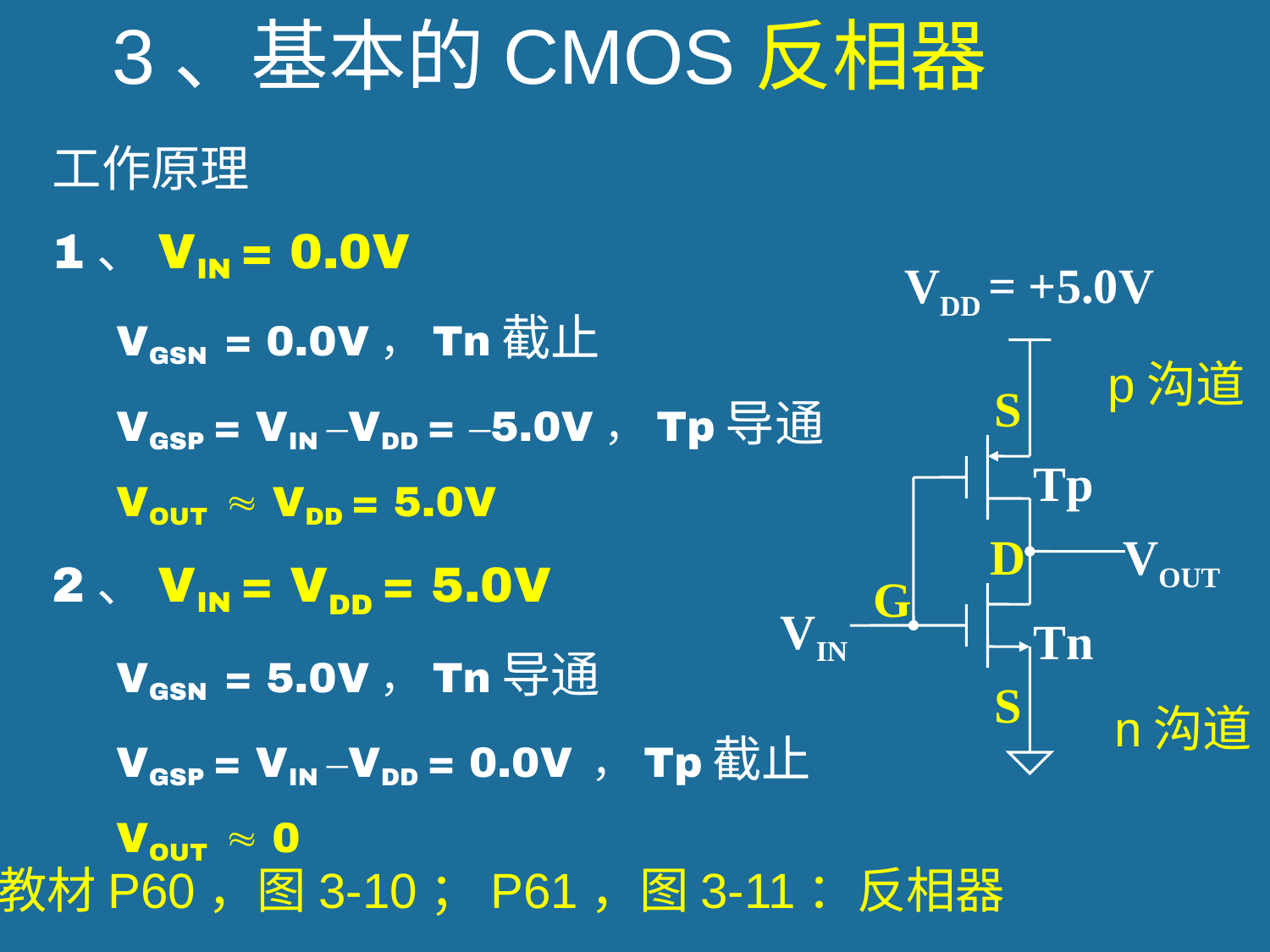

# 3、基本的CMOS反相器
工作原理
1、VIN = 0.0V
VGSN  = 0.0V，Tn截止
VGSP = VIN –VDD = –5.0V，Tp导通
VOUT  ≈ VDD = 5.0V
2、VIN = VDD = 5.0V
VGSN  = 5.0V，Tn导通
VGSP = VIN –VDD = 0.0V ，Tp截止
VOUT  ≈ 0
VDD = +5.0V

Tp

VOUT

VIN
Tn

p沟道
S
D
G
S
n沟道
教材P60，图3-10；P61，图3-11：反相器
17